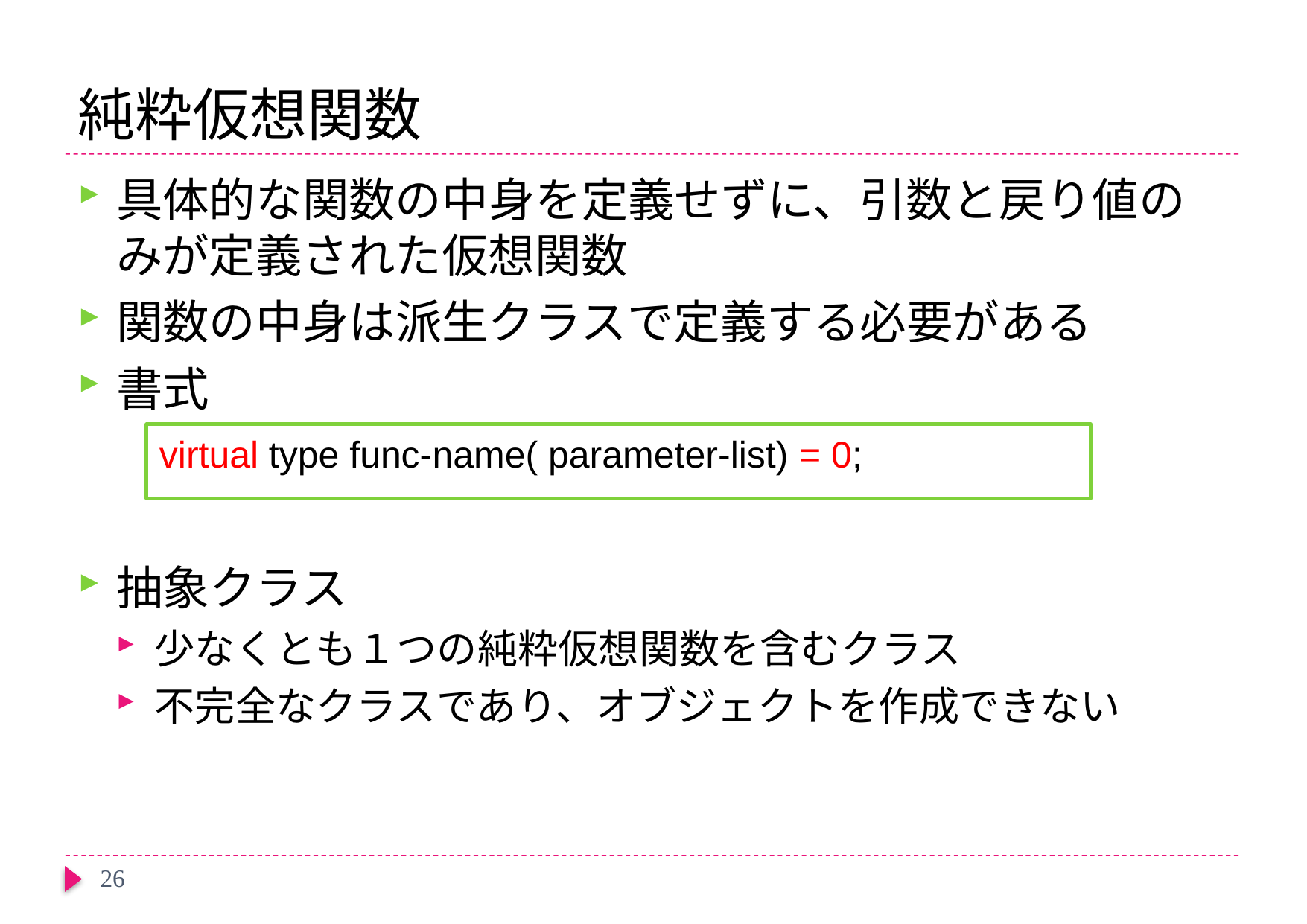

# 純粋仮想関数
具体的な関数の中身を定義せずに、引数と戻り値のみが定義された仮想関数
関数の中身は派生クラスで定義する必要がある
書式

抽象クラス
少なくとも１つの純粋仮想関数を含むクラス
不完全なクラスであり、オブジェクトを作成できない
virtual type func-name( parameter-list) = 0;
26